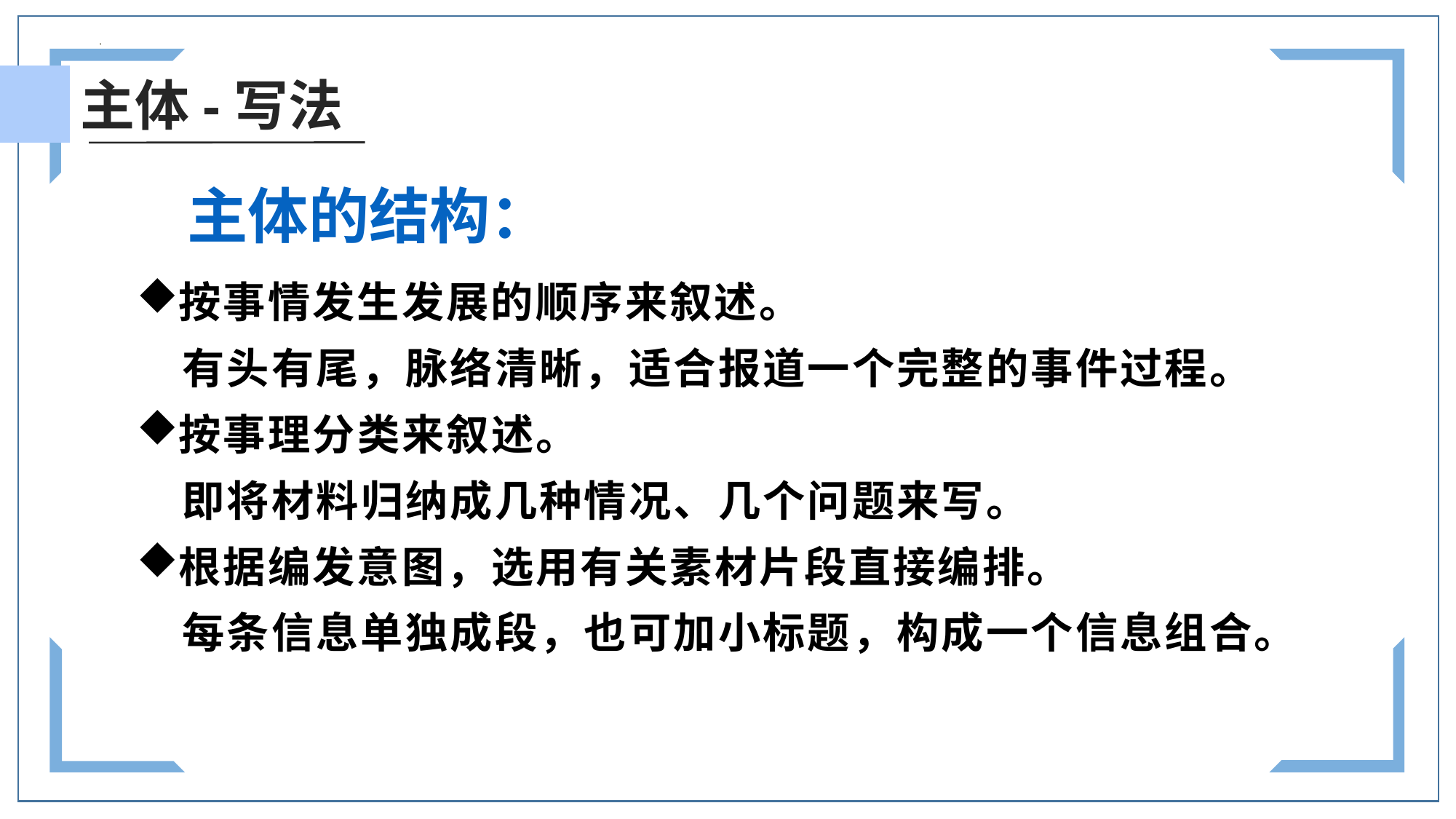

主体-写法
主体的结构：
按事情发生发展的顺序来叙述。
   有头有尾，脉络清晰，适合报道一个完整的事件过程。
按事理分类来叙述。
   即将材料归纳成几种情况、几个问题来写。
根据编发意图，选用有关素材片段直接编排。
   每条信息单独成段，也可加小标题，构成一个信息组合。